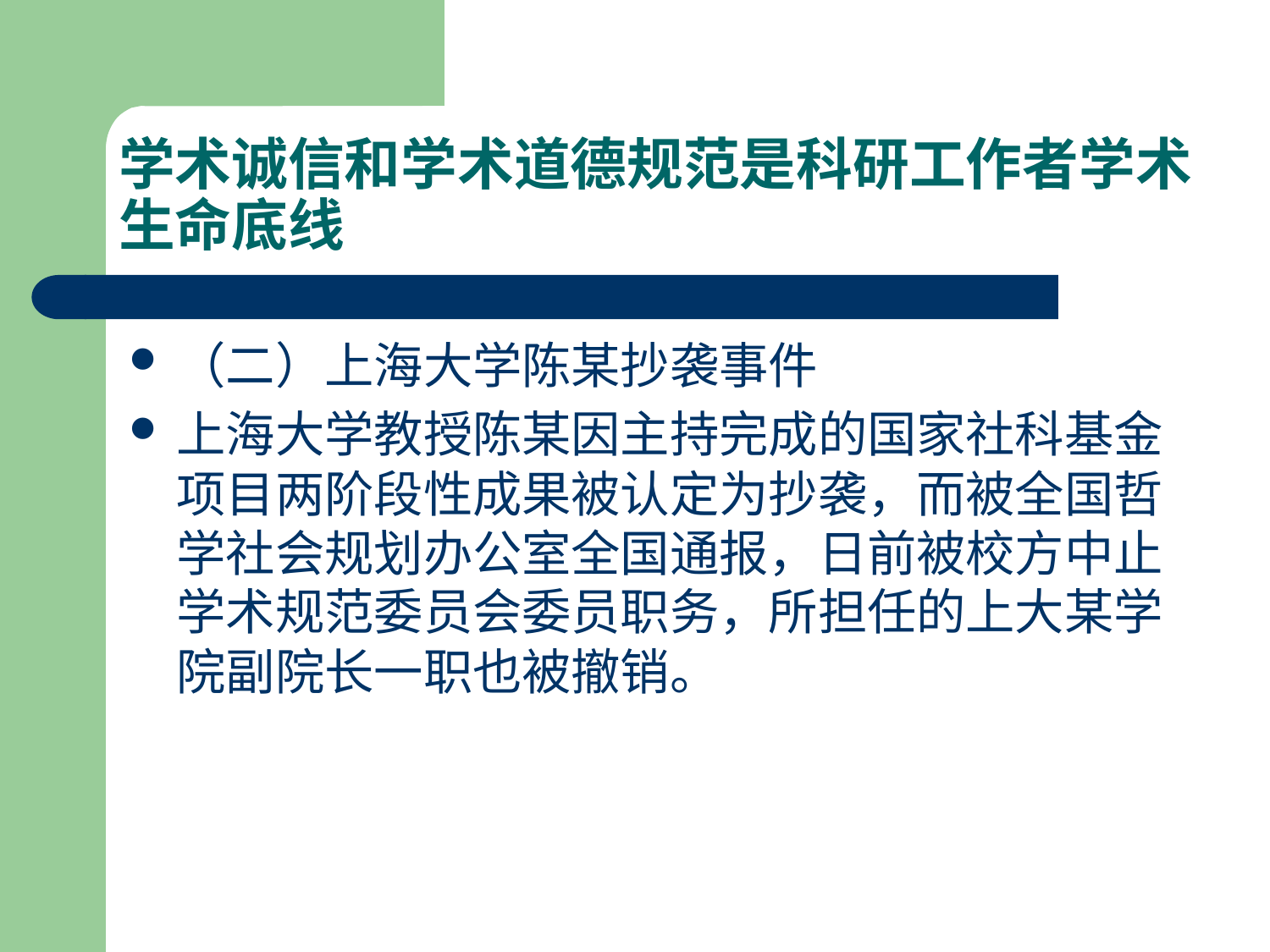

# 学术诚信和学术道德规范是科研工作者学术生命底线
（二）上海大学陈某抄袭事件
上海大学教授陈某因主持完成的国家社科基金项目两阶段性成果被认定为抄袭，而被全国哲学社会规划办公室全国通报，日前被校方中止学术规范委员会委员职务，所担任的上大某学院副院长一职也被撤销。